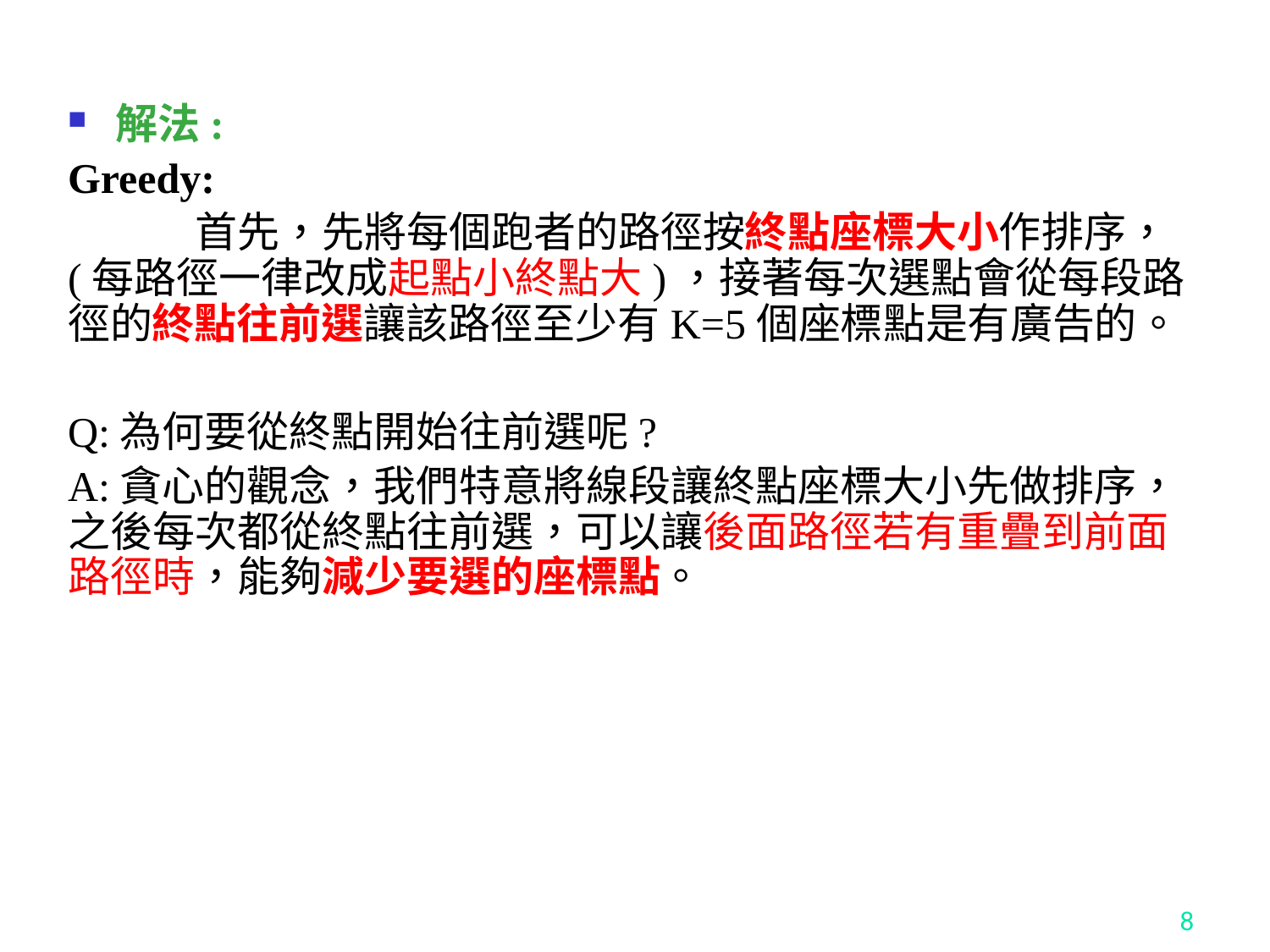

解法:
Greedy:
	首先，先將每個跑者的路徑按終點座標大小作排序，(每路徑一律改成起點小終點大)，接著每次選點會從每段路徑的終點往前選讓該路徑至少有K=5個座標點是有廣告的。

Q:為何要從終點開始往前選呢?
A:貪心的觀念，我們特意將線段讓終點座標大小先做排序，之後每次都從終點往前選，可以讓後面路徑若有重疊到前面路徑時，能夠減少要選的座標點。

8